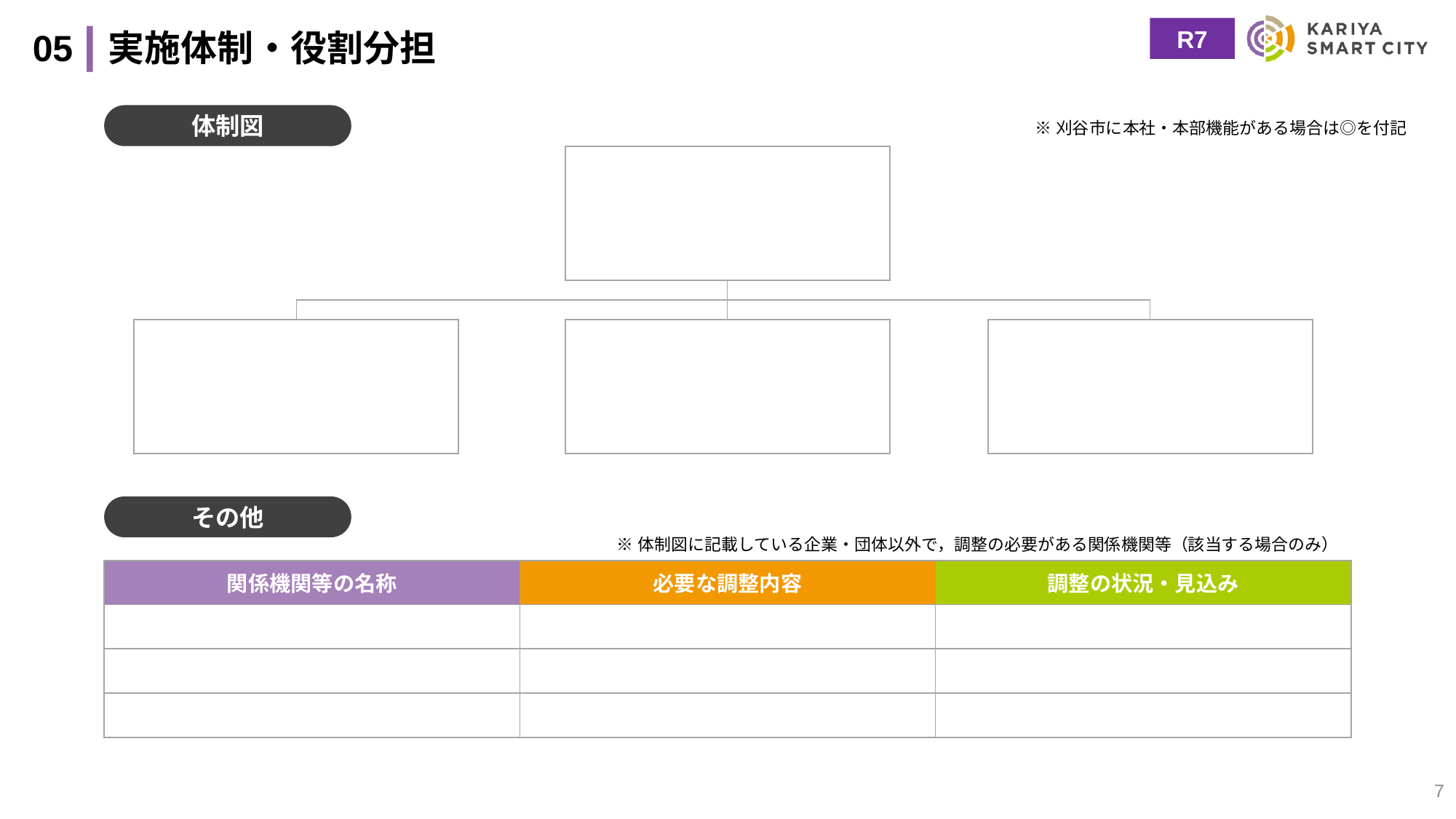

05 |実施体制・役割分担
R7
体制図
※刈谷市に本社・本部機能がある場合は◎を付記

その他
※体制図に記載している企業・団体以外で，調整の必要がある関係機関等（該当する場合のみ）
| 関係機関等の名称 | 必要な調整内容 | 調整の状況・見込み |
| --- | --- | --- |
|  |  |  |
|  |  |  |
|  |  |  |
7